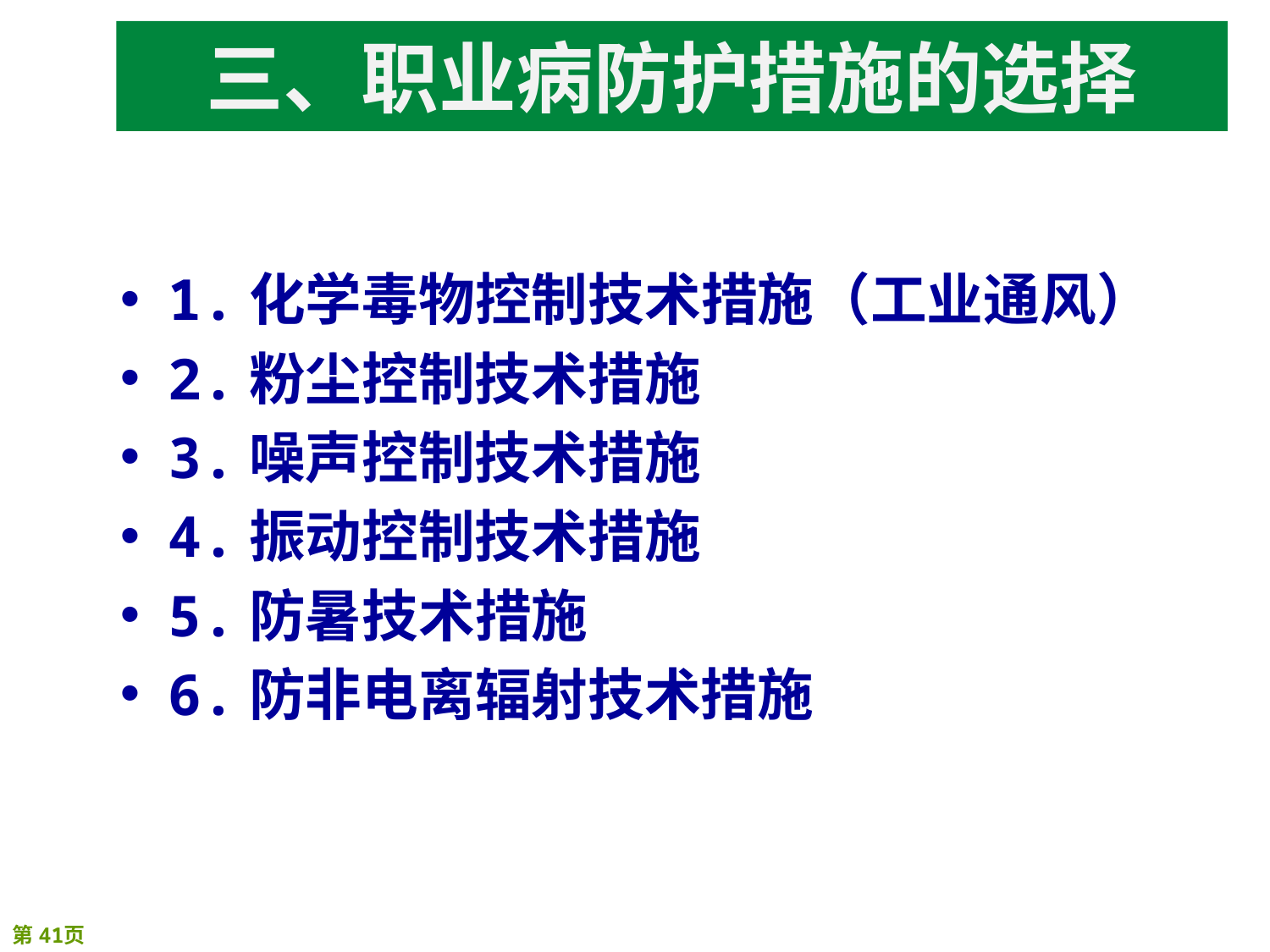

# 三、职业病防护措施的选择
1.化学毒物控制技术措施（工业通风）
2.粉尘控制技术措施
3.噪声控制技术措施
4.振动控制技术措施
5.防暑技术措施
6.防非电离辐射技术措施